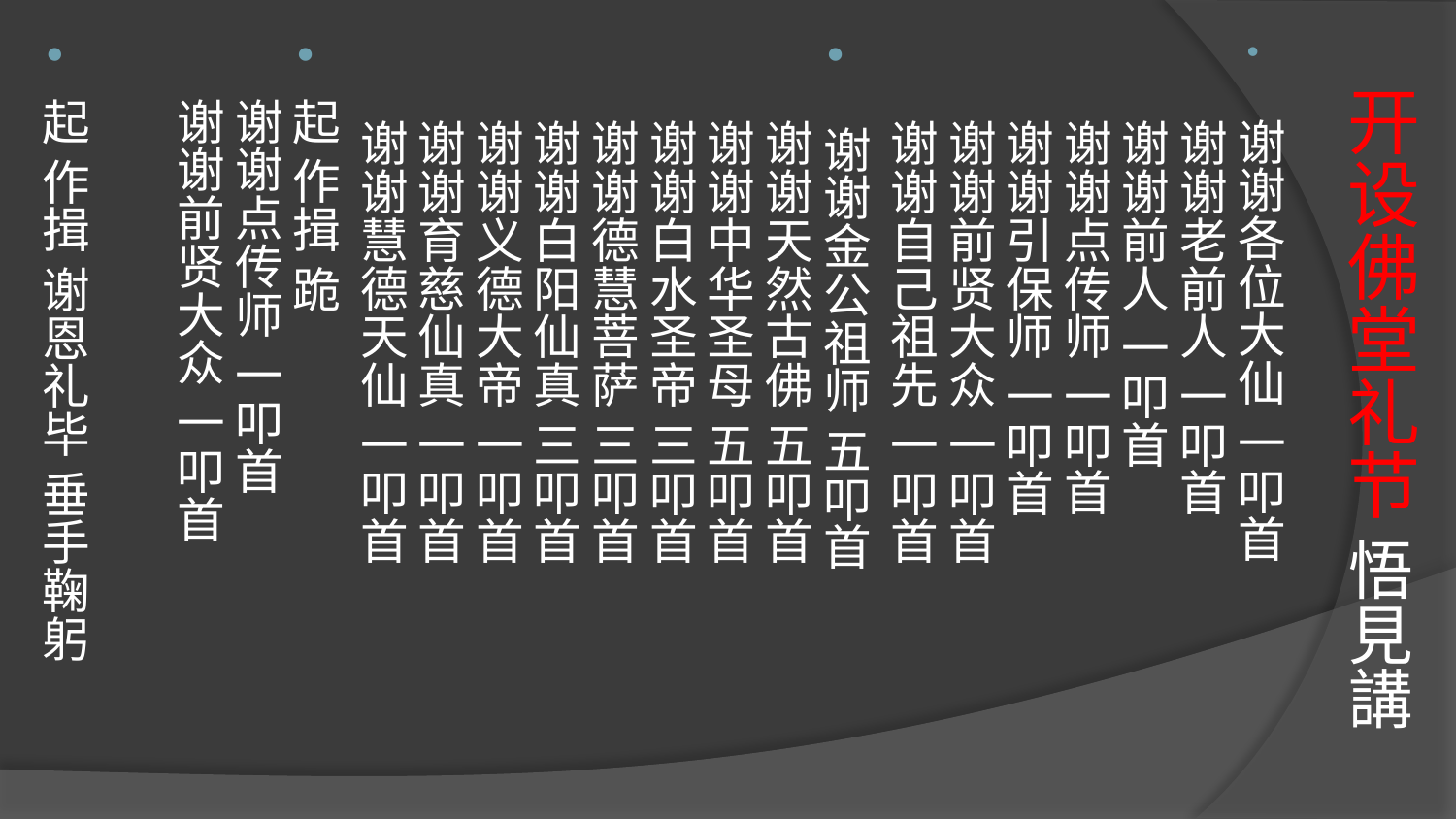

# 开设佛堂礼节 悟見講
  谢谢各位大仙 一叩首
  谢谢老前人 一叩首
  谢谢前人 一叩首
  谢谢点传师 一叩首
  谢谢引保师 一叩首
  谢谢前贤大众 一叩首
  谢谢自己祖先 一叩首
  谢谢金公祖师 五叩首
  谢谢天然古佛 五叩首
  谢谢中华圣母 五叩首
  谢谢白水圣帝 三叩首
  谢谢德慧菩萨 三叩首
  谢谢白阳仙真 三叩首
  谢谢义德大帝 一叩首
  谢谢育慈仙真 一叩首
  谢谢慧德天仙 一叩首
起 作揖 跪
谢谢点传师 一叩首
谢谢前贤大众 一叩首

起 作揖 谢恩礼毕 垂手鞠躬